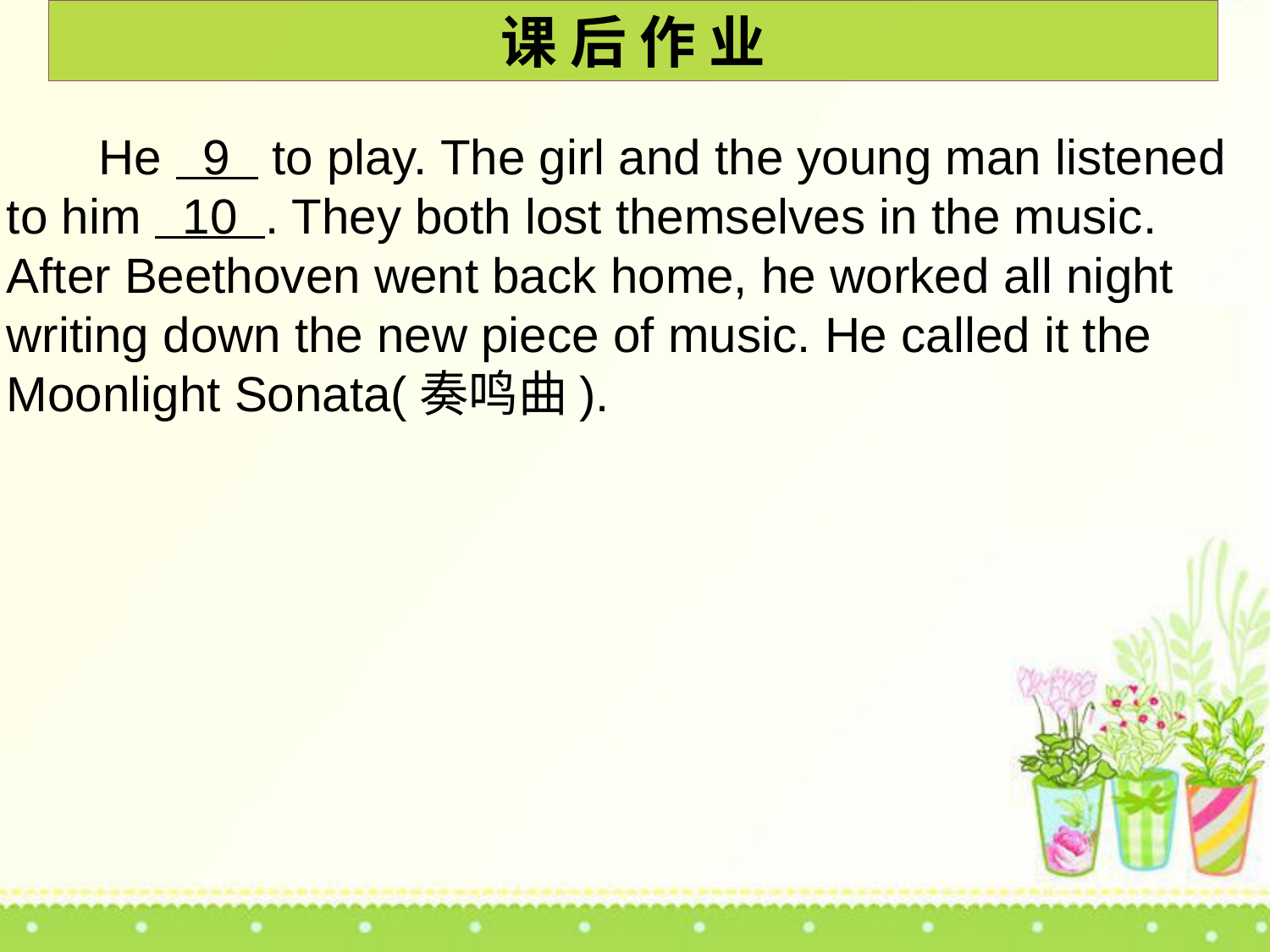

课 后 作 业
    He   9   to play. The girl and the young man listened to him   10  . They both lost themselves in the music. After Beethoven went back home, he worked all night writing down the new piece of music. He called it the Moonlight Sonata(奏鸣曲).